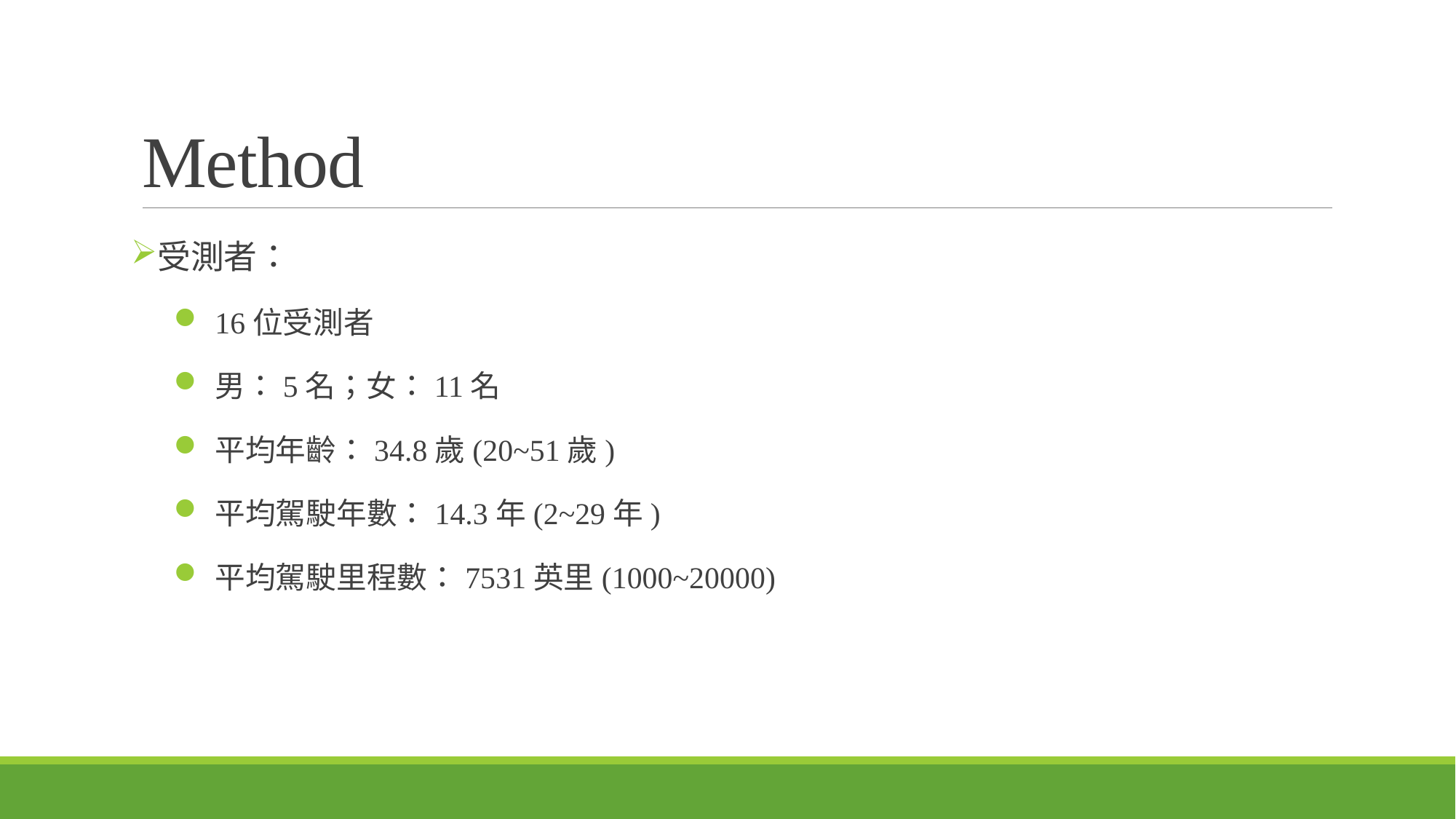

# Method
受測者：
16位受測者
男：5名；女：11名
平均年齡：34.8歲(20~51歲)
平均駕駛年數：14.3年(2~29年)
平均駕駛里程數：7531英里(1000~20000)